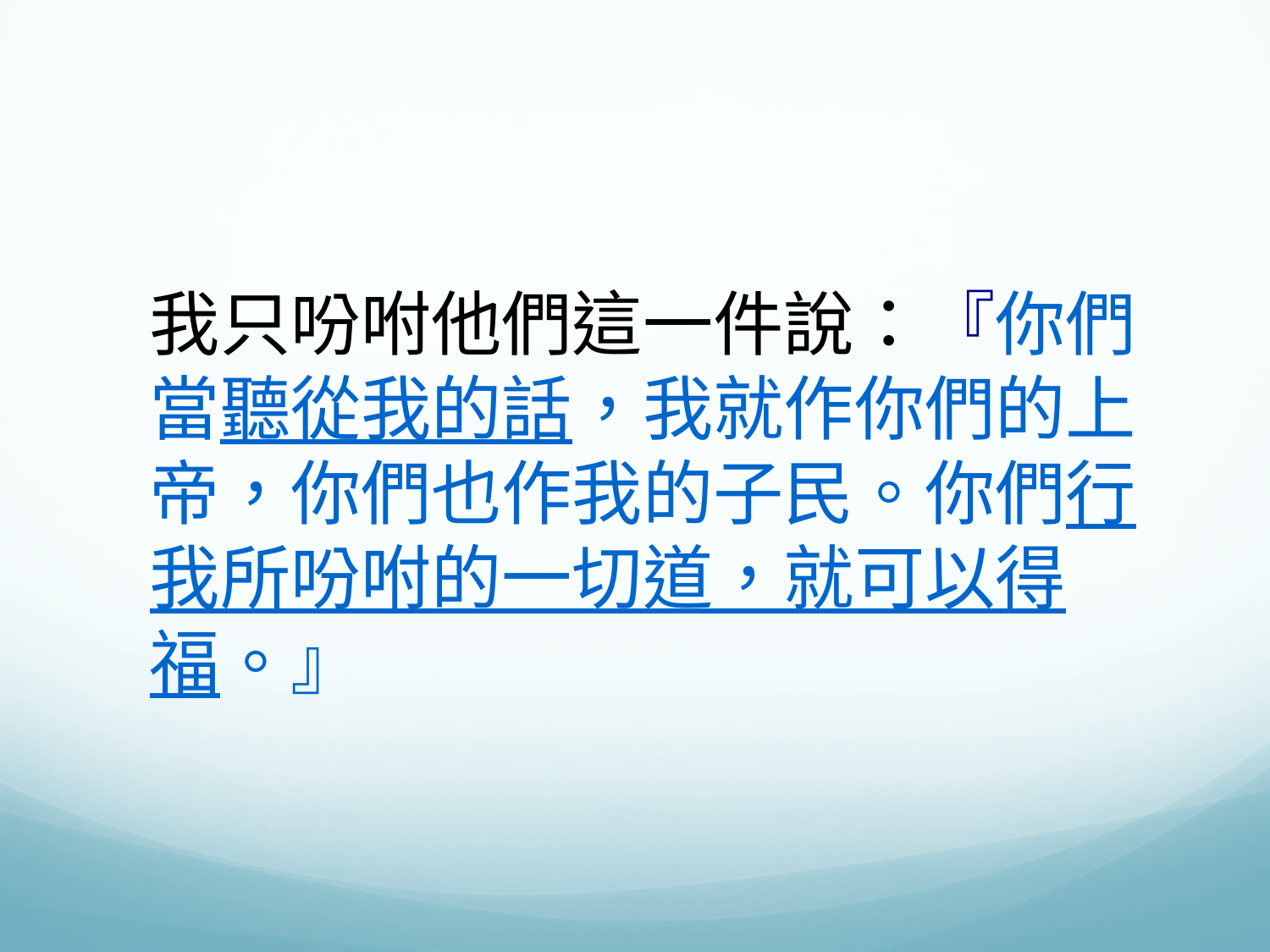

我只吩咐他們這一件說：『你們當聽從我的話，我就作你們的上帝，你們也作我的子民。你們行我所吩咐的一切道，就可以得福。』